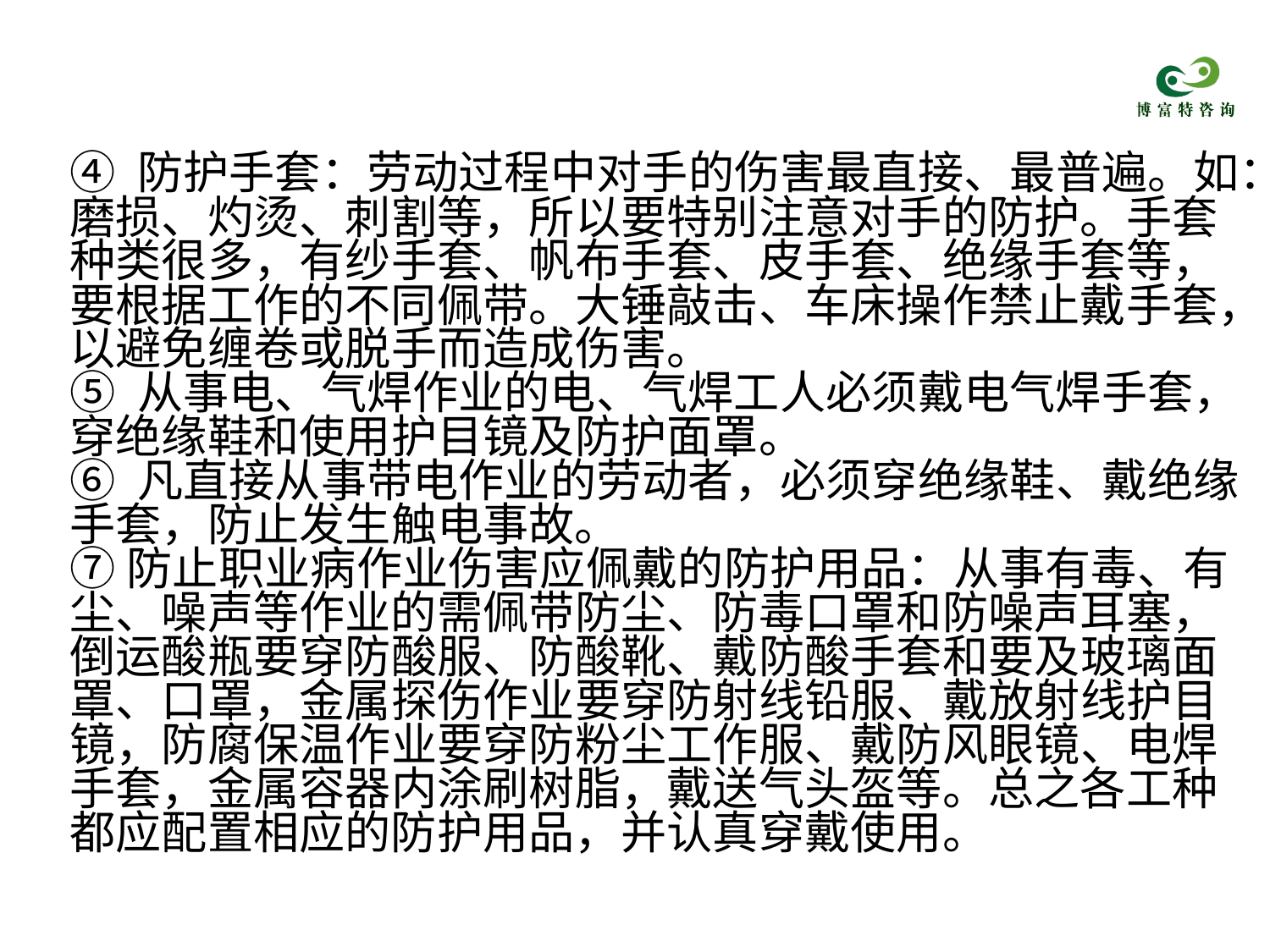

④ 防护手套：劳动过程中对手的伤害最直接、最普遍。如：磨损、灼烫、刺割等，所以要特别注意对手的防护。手套种类很多，有纱手套、帆布手套、皮手套、绝缘手套等，要根据工作的不同佩带。大锤敲击、车床操作禁止戴手套，以避免缠卷或脱手而造成伤害。
⑤ 从事电、气焊作业的电、气焊工人必须戴电气焊手套，穿绝缘鞋和使用护目镜及防护面罩。
⑥ 凡直接从事带电作业的劳动者，必须穿绝缘鞋、戴绝缘手套，防止发生触电事故。
⑦防止职业病作业伤害应佩戴的防护用品：从事有毒、有尘、噪声等作业的需佩带防尘、防毒口罩和防噪声耳塞，倒运酸瓶要穿防酸服、防酸靴、戴防酸手套和要及玻璃面罩、口罩，金属探伤作业要穿防射线铅服、戴放射线护目镜，防腐保温作业要穿防粉尘工作服、戴防风眼镜、电焊手套，金属容器内涂刷树脂，戴送气头盔等。总之各工种都应配置相应的防护用品，并认真穿戴使用。